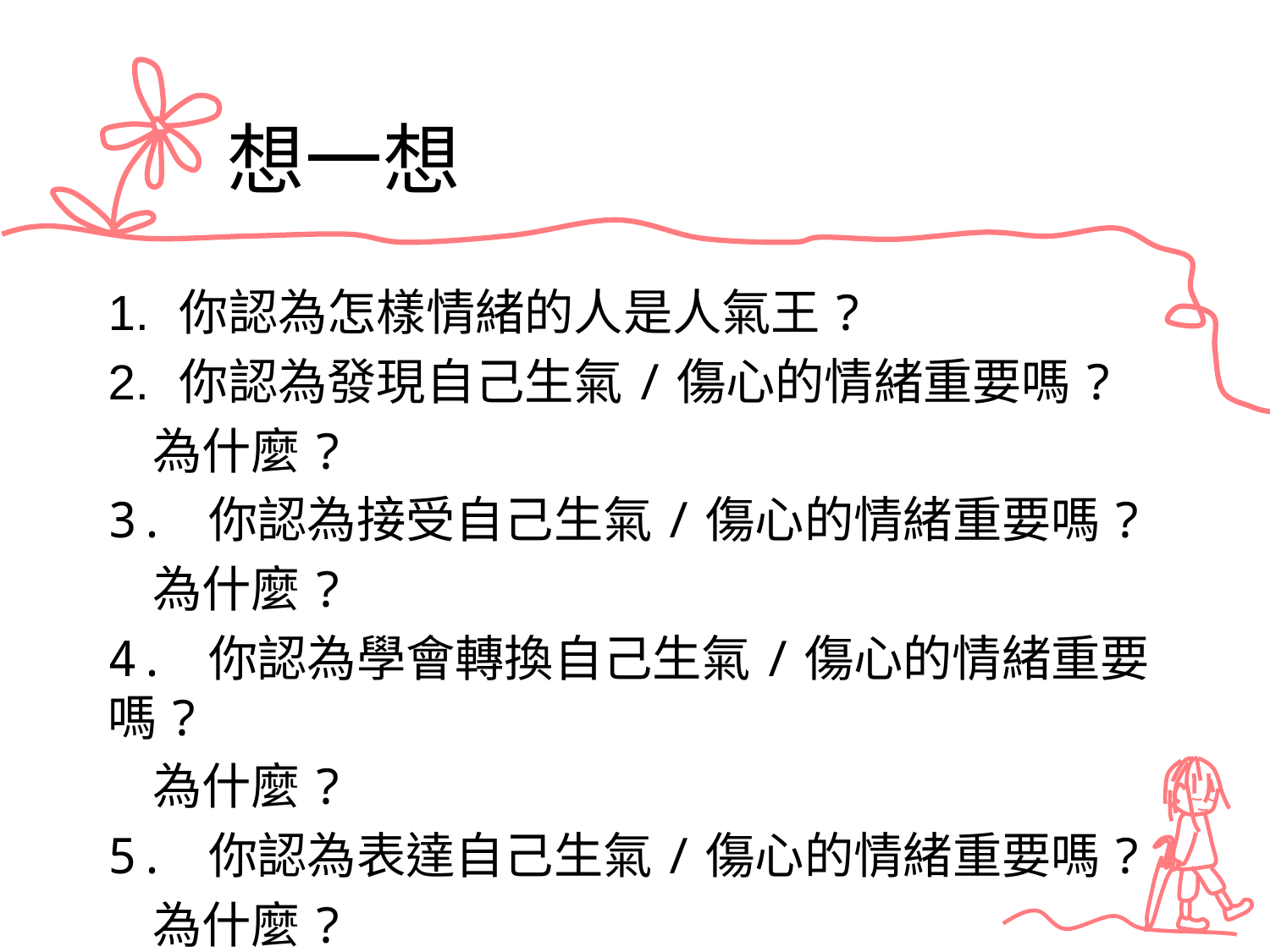

# 想一想
你認為怎樣情緒的人是人氣王?
你認為發現自己生氣/傷心的情緒重要嗎?
   為什麼?
3. 你認為接受自己生氣/傷心的情緒重要嗎?
   為什麼?
4. 你認為學會轉換自己生氣/傷心的情緒重要嗎?
   為什麼?
5. 你認為表達自己生氣/傷心的情緒重要嗎?
   為什麼?